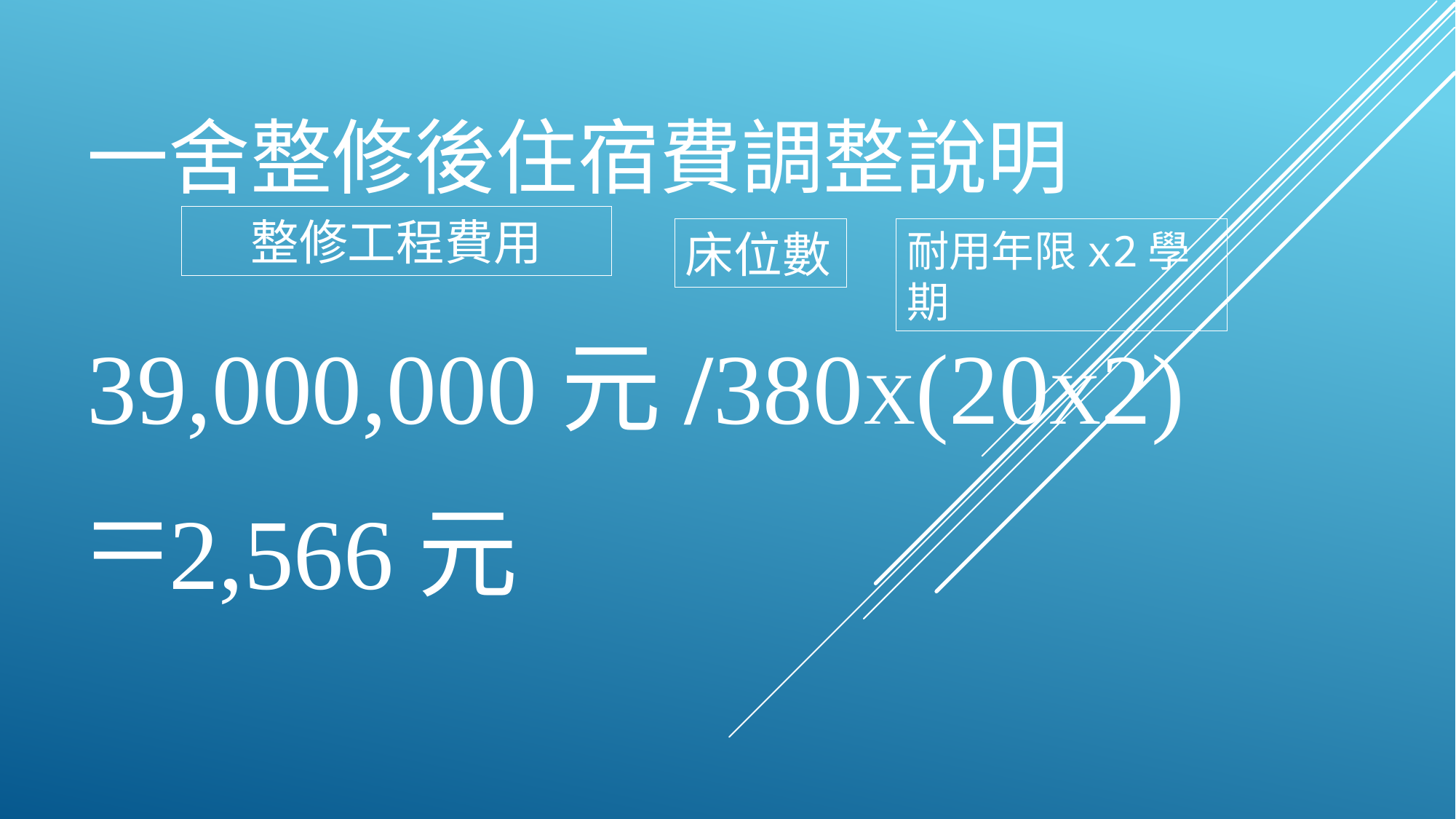

# 一舍整修後住宿費調整說明 39,000,000元/380X(20x2) =2,566元
整修工程費用
床位數
耐用年限x2學期